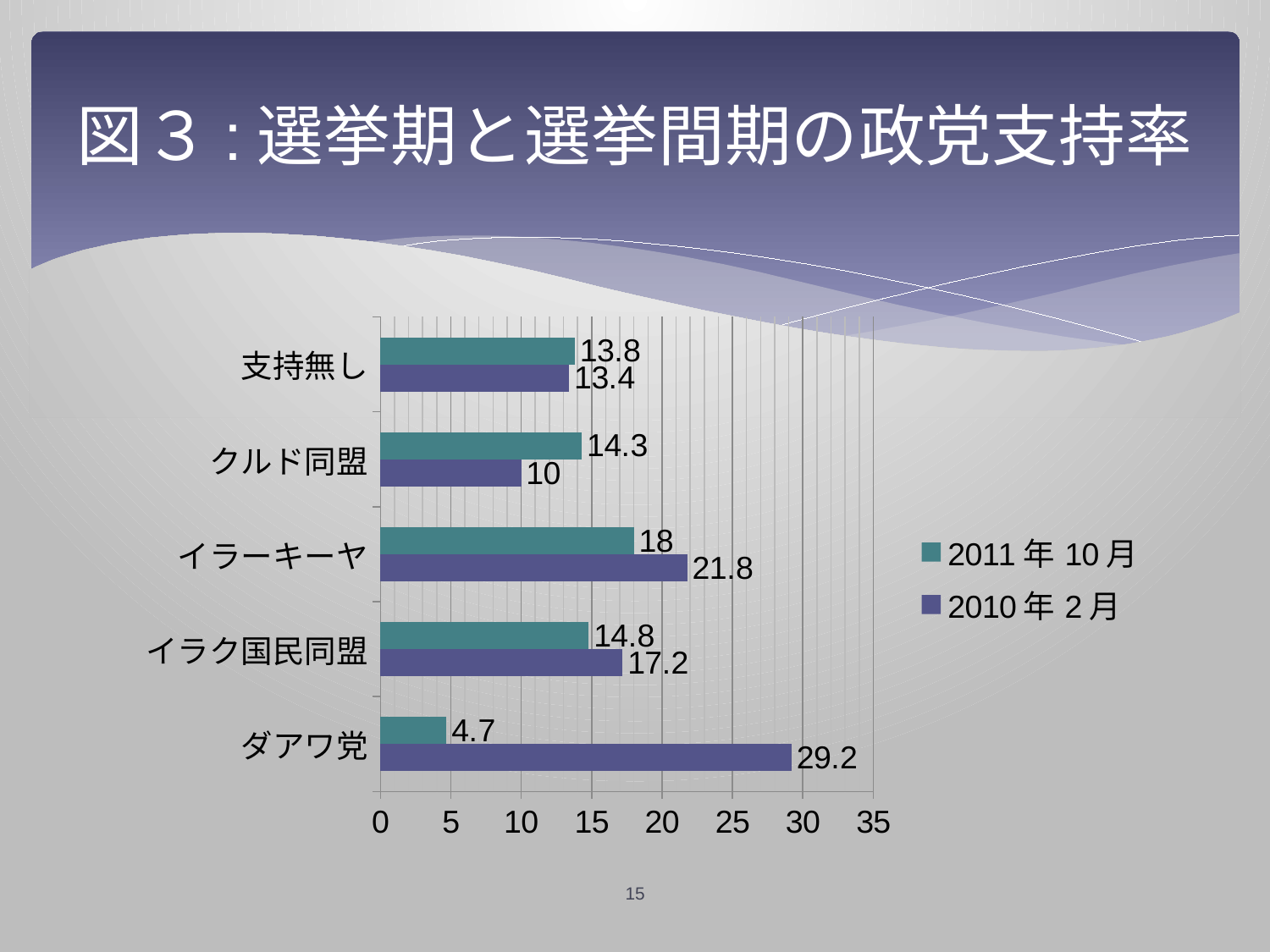

# 図３:選挙期と選挙間期の政党支持率

### Chart

| Category | 2010年2月 | 2011年10月 |
|---|---|---|
| ダアワ党 | 29.2 | 4.7 |
| イラク国民同盟 | 17.2 | 14.8 |
| イラーキーヤ | 21.8 | 18.0 |
| クルド同盟 | 10.0 | 14.3 |
| 支持無し | 13.4 | 13.8 |
15